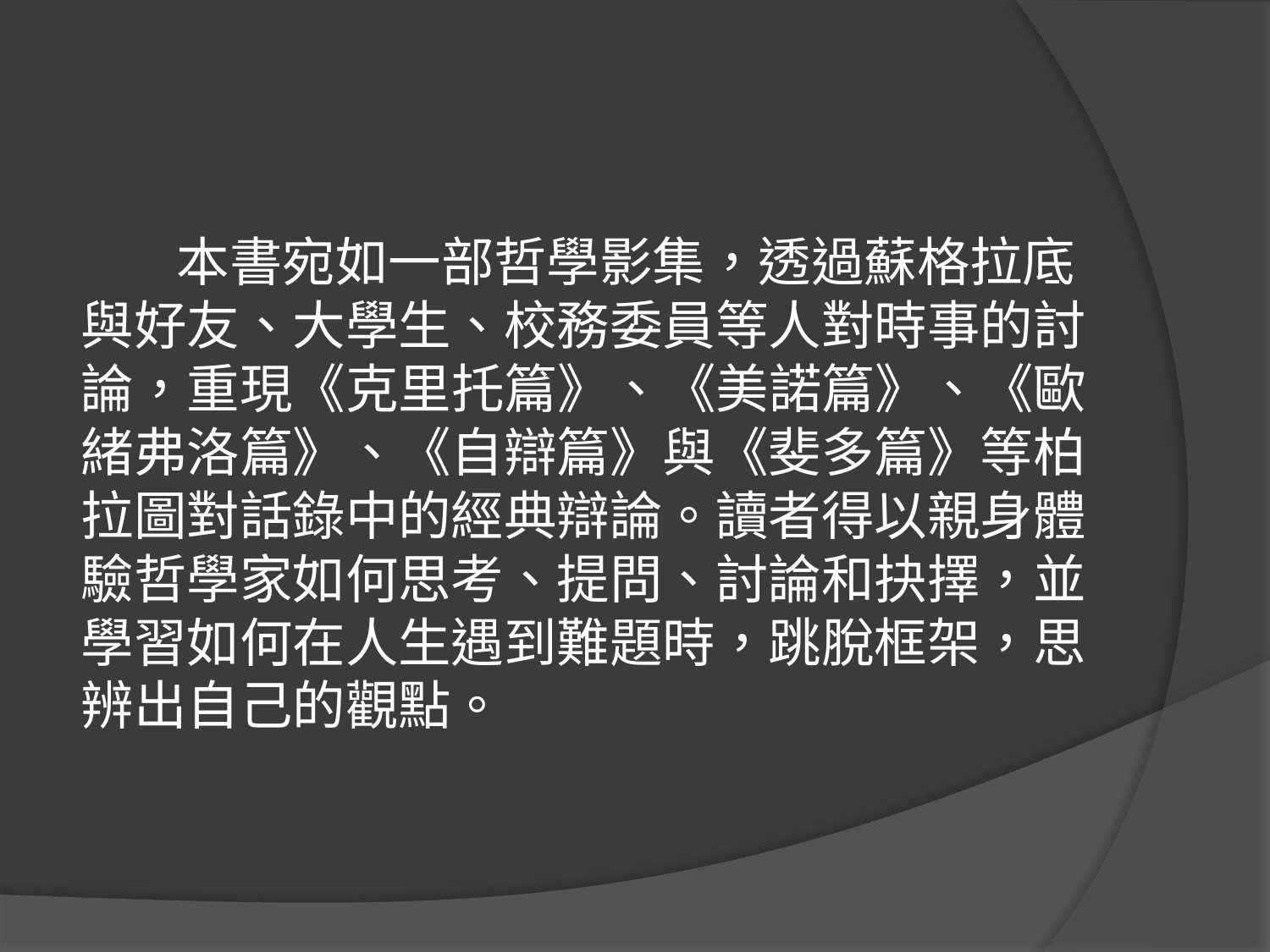

#
       本書宛如一部哲學影集，透過蘇格拉底與好友、大學生、校務委員等人對時事的討論，重現《克里托篇》、《美諾篇》、《歐緒弗洛篇》、《自辯篇》與《斐多篇》等柏拉圖對話錄中的經典辯論。讀者得以親身體驗哲學家如何思考、提問、討論和抉擇，並學習如何在人生遇到難題時，跳脫框架，思辨出自己的觀點。